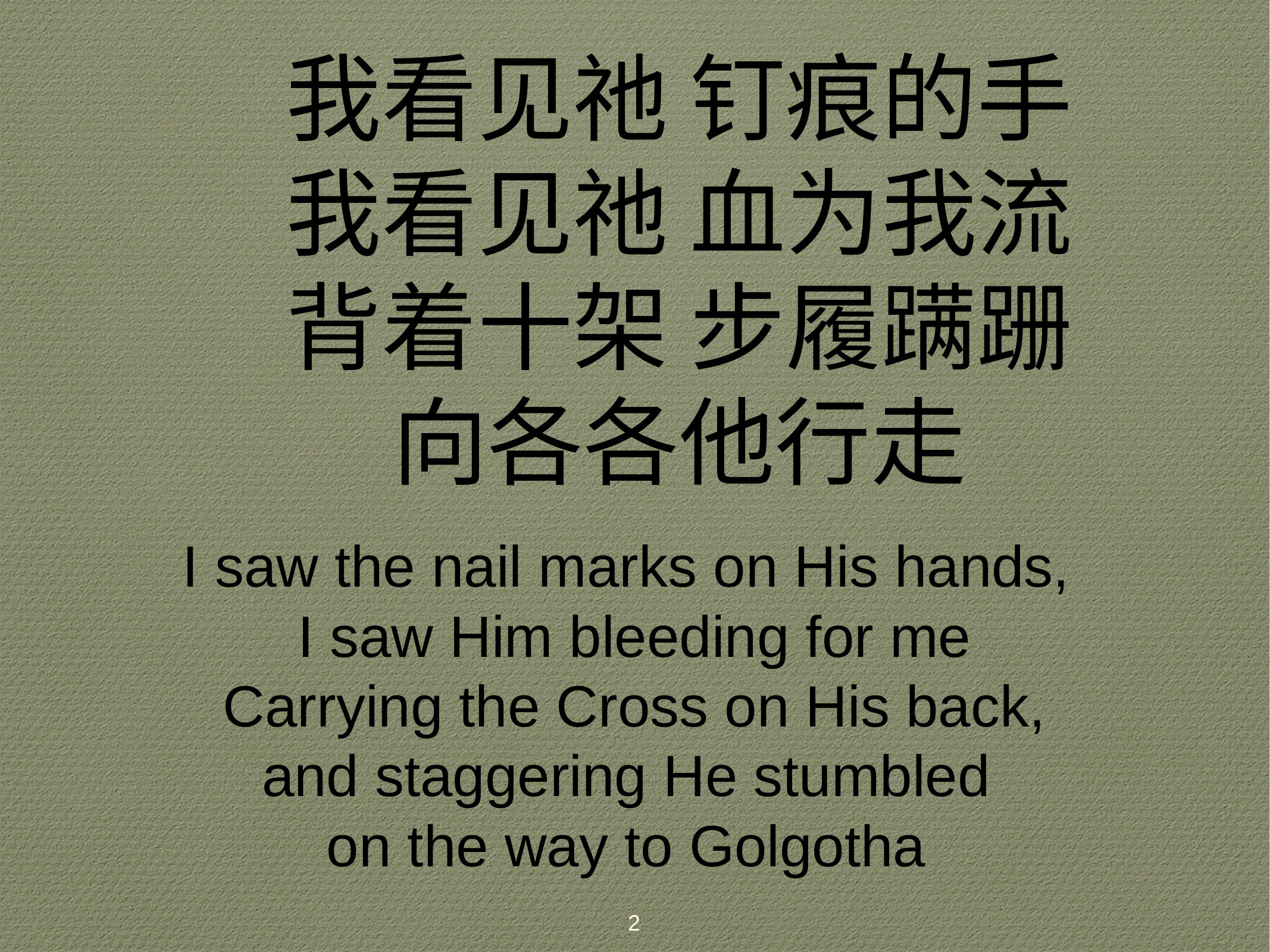

# 我看见祂 钉痕的手
我看见祂 血为我流
背着十架 步履蹒跚
向各各他行走
I saw the nail marks on His hands,
I saw Him bleeding for me
Carrying the Cross on His back,
and staggering He stumbled
on the way to Golgotha
2